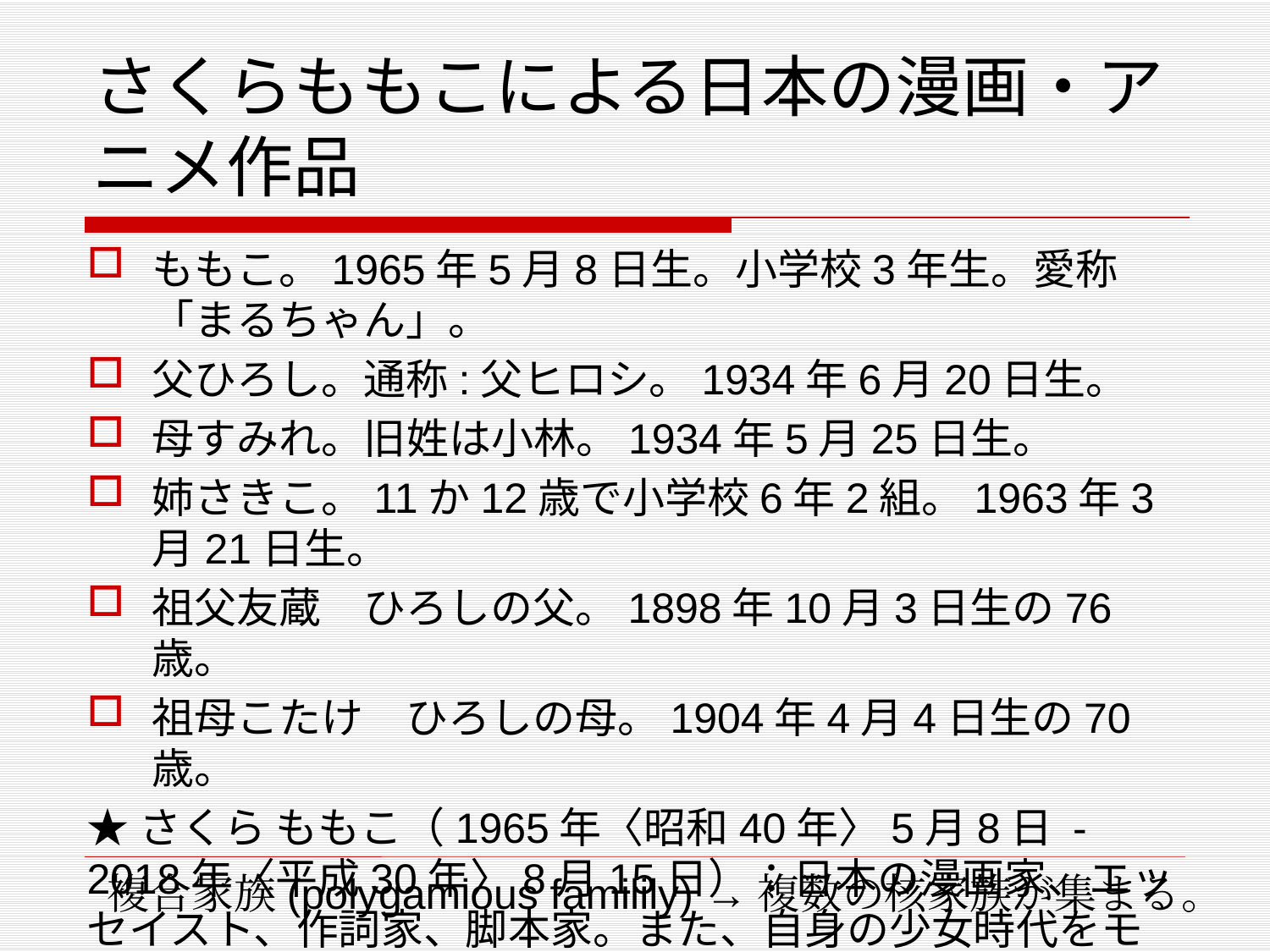

# さくらももこによる日本の漫画・アニメ作品
ももこ。1965年5月8日生。小学校3年生。愛称「まるちゃん」。
父ひろし。通称:父ヒロシ。1934年6月20日生。
母すみれ。旧姓は小林。1934年5月25日生。
姉さきこ。11か12歳で小学校6年2組。1963年3月21日生。
祖父友蔵　ひろしの父。1898年10月3日生の76歳。
祖母こたけ　ひろしの母。1904年4月4日生の70歳。
★さくら ももこ（1965年〈昭和40年〉5月8日 - 2018年〈平成30年〉8月15日）：日本の漫画家、エッセイスト、作詞家、脚本家。また、自身の少女時代をモデルとした代表作のコミック『ちびまる子ちゃん』の主人公の名前でもある。 本名は非公開。
複合家族(polygamious familily) →複数の核家族が集まる。